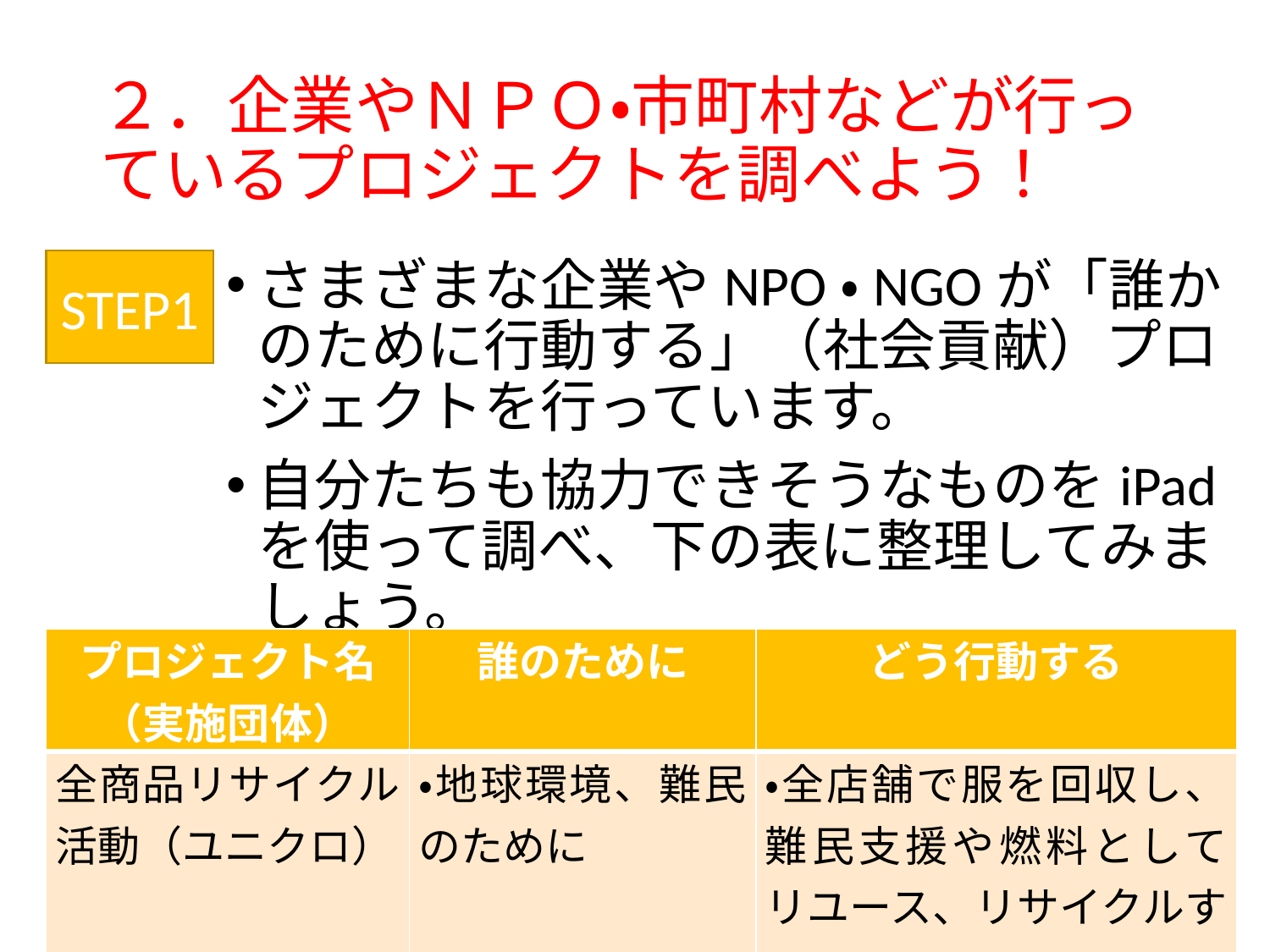

# ２．企業やＮＰＯ・市町村などが行っているプロジェクトを調べよう！
STEP1
さまざまな企業やNPO・NGOが「誰かのために行動する」（社会貢献）プロジェクトを行っています。
自分たちも協力できそうなものをiPadを使って調べ、下の表に整理してみましょう。
| プロジェクト名 （実施団体） | 誰のために | どう行動する |
| --- | --- | --- |
| 全商品リサイクル活動（ユニクロ） | ・地球環境、難民のために | ・全店舗で服を回収し、難民支援や燃料としてリユース、リサイクルする。 |